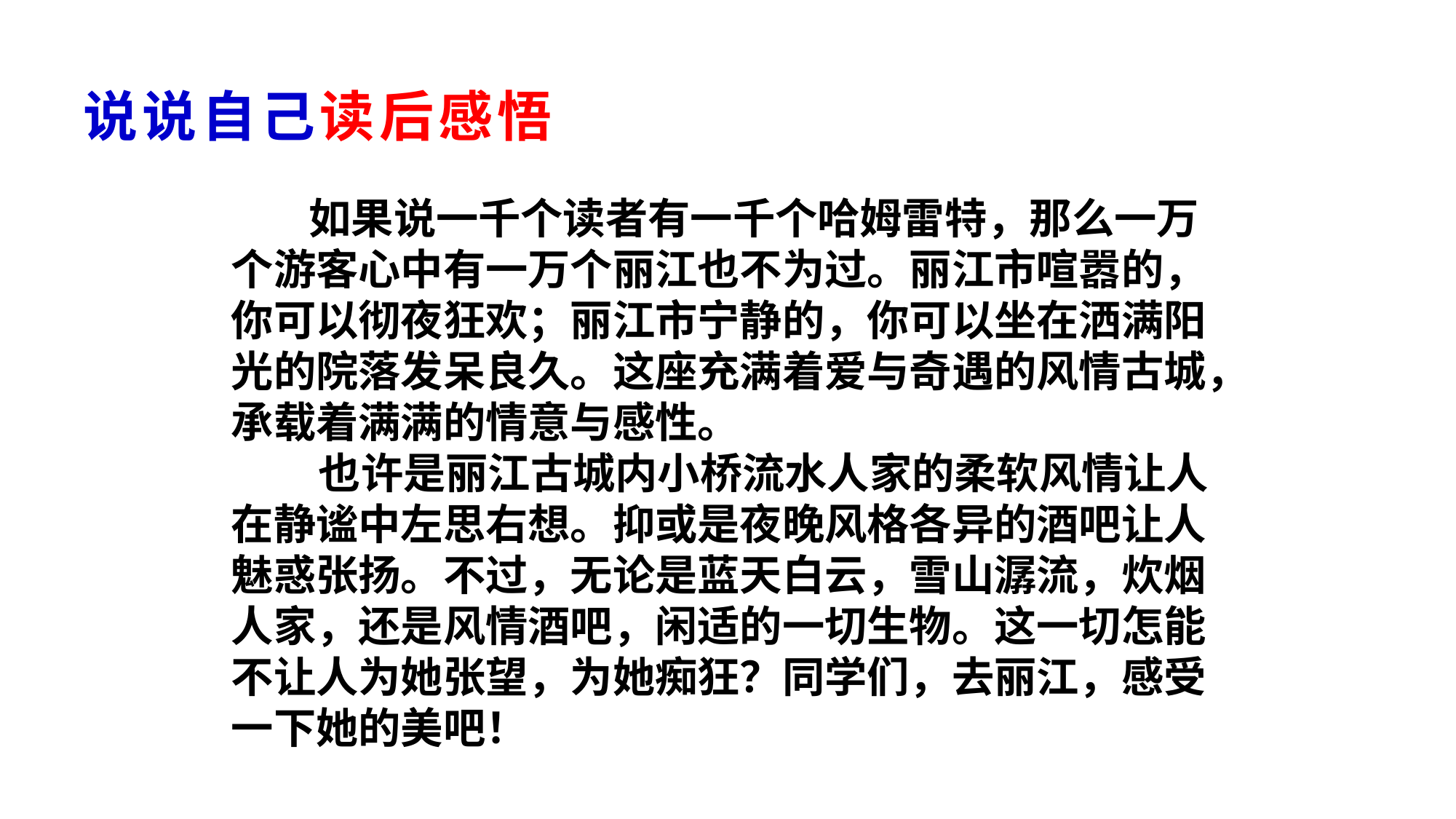

# 说说自己读后感悟
       如果说一千个读者有一千个哈姆雷特，那么一万个游客心中有一万个丽江也不为过。丽江市喧嚣的，你可以彻夜狂欢；丽江市宁静的，你可以坐在洒满阳光的院落发呆良久。这座充满着爱与奇遇的风情古城，承载着满满的情意与感性。
        也许是丽江古城内小桥流水人家的柔软风情让人在静谧中左思右想。抑或是夜晚风格各异的酒吧让人魅惑张扬。不过，无论是蓝天白云，雪山潺流，炊烟人家，还是风情酒吧，闲适的一切生物。这一切怎能不让人为她张望，为她痴狂？同学们，去丽江，感受一下她的美吧！